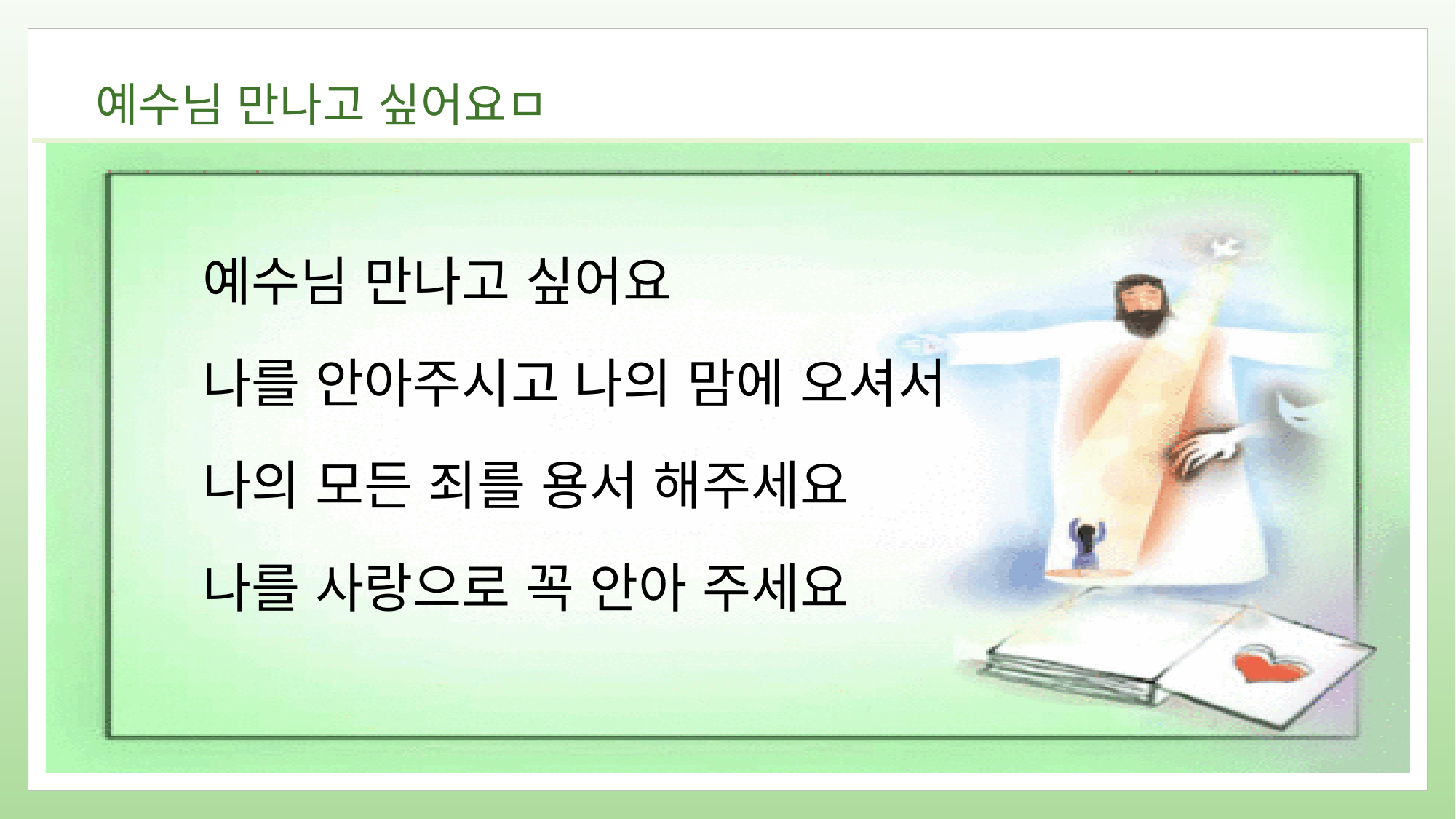

# 예수님 만나고 싶어요ㅁ

예수님 만나고 싶어요
나를 안아주시고 나의 맘에 오셔서
나의 모든 죄를 용서 해주세요
나를 사랑으로 꼭 안아 주세요